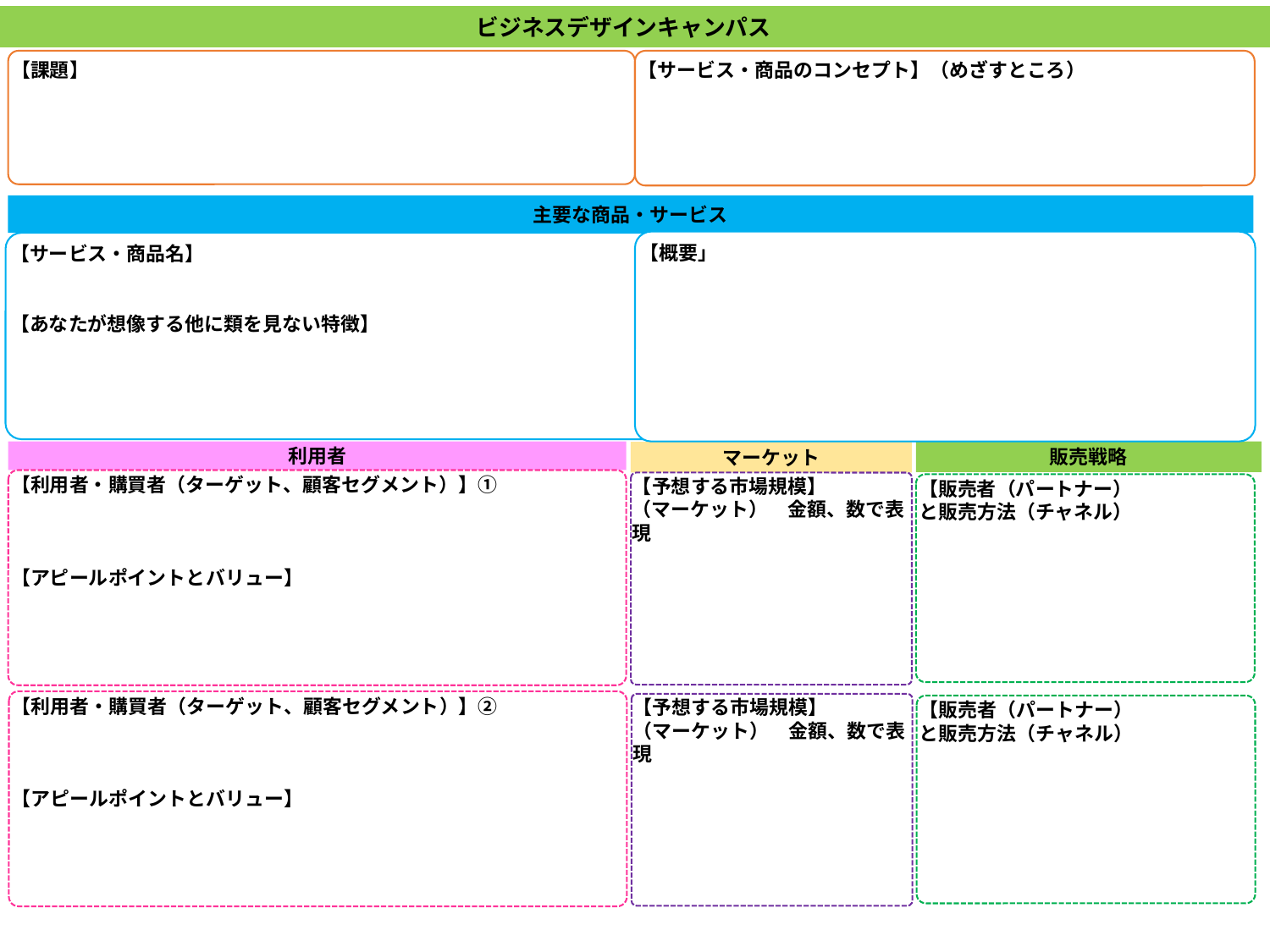

ビジネスデザインキャンパス
【サービス・商品のコンセプト】（めざすところ）

【課題】

主要な商品・サービス
【概要」

【サービス・商品名】

【あなたが想像する他に類を見ない特徴】

利用者
販売戦略
マーケット
【利用者・購買者（ターゲット、顧客セグメント）】①

【アピールポイントとバリュー】

【予想する市場規模】
（マーケット）　金額、数で表現

【販売者（パートナー）
と販売方法（チャネル）

【利用者・購買者（ターゲット、顧客セグメント）】②

【アピールポイントとバリュー】

【予想する市場規模】
（マーケット）　金額、数で表現

【販売者（パートナー）
と販売方法（チャネル）